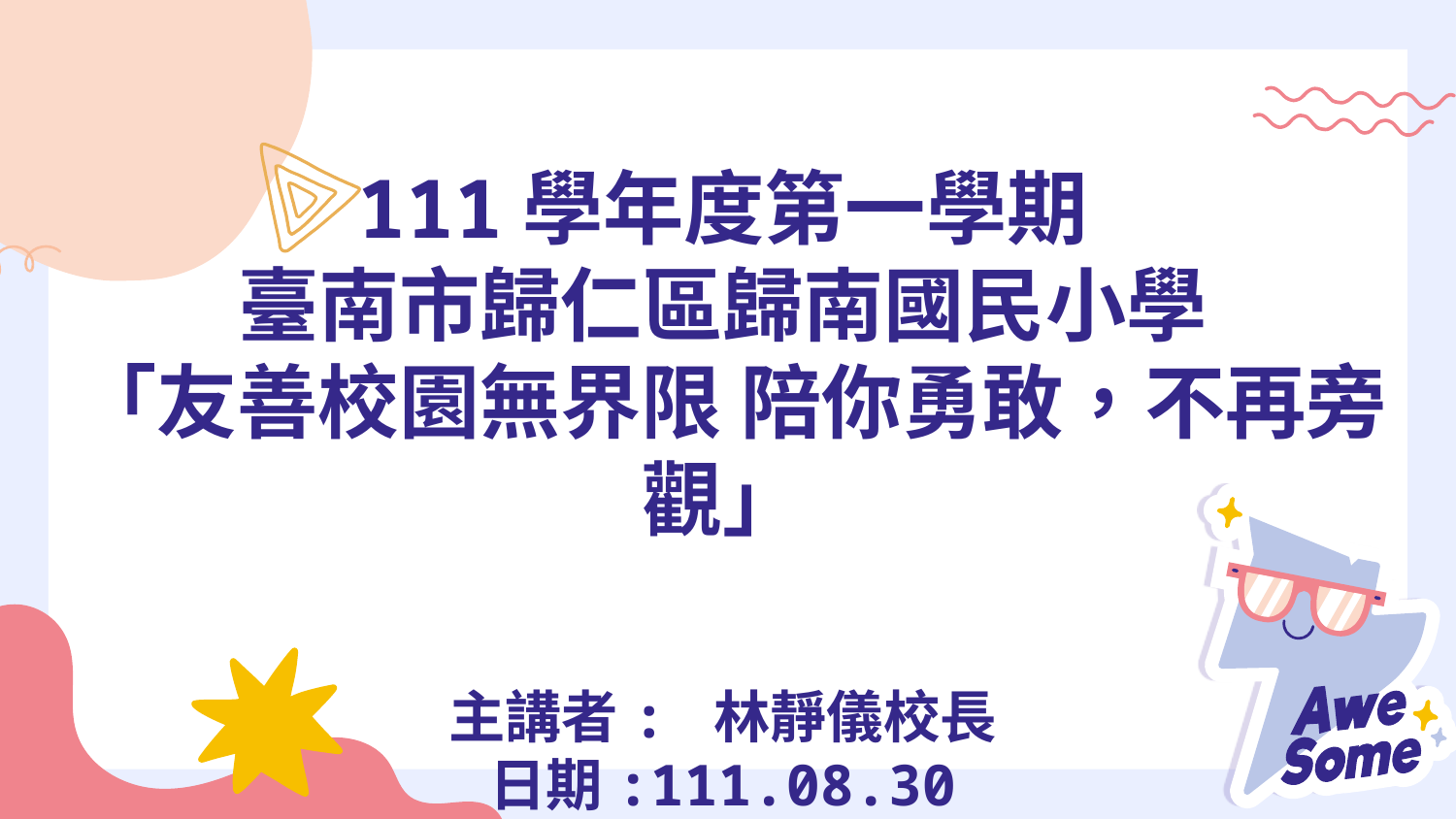

111學年度第一學期
臺南市歸仁區歸南國民小學
 「友善校園無界限 陪你勇敢，不再旁觀」

主講者: 林靜儀校長
日期:111.08.30